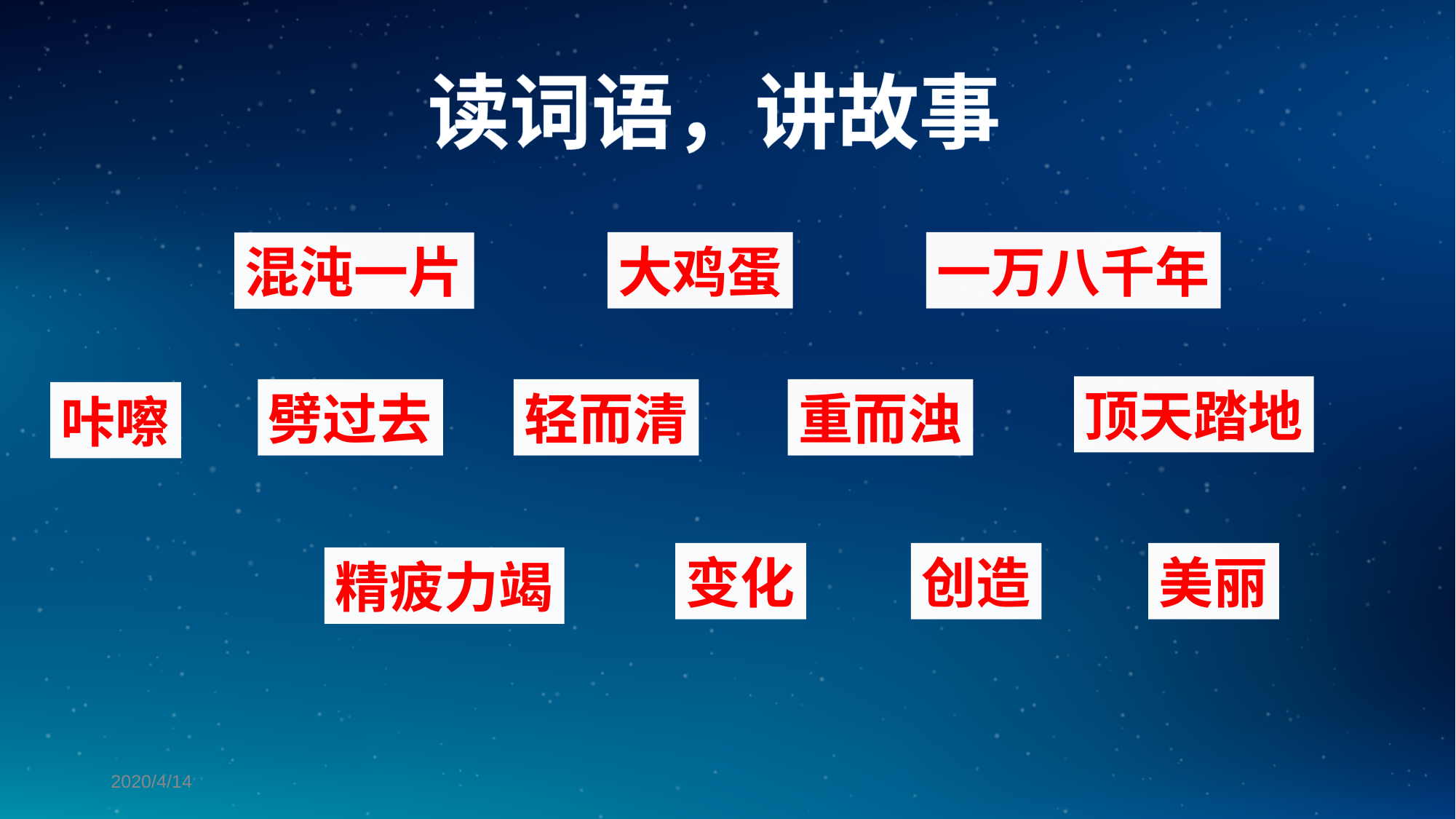

读词语，讲故事
大鸡蛋
一万八千年
混沌一片
顶天踏地
劈过去
轻而清
重而浊
咔嚓
美丽
变化
创造
精疲力竭
2020/4/14